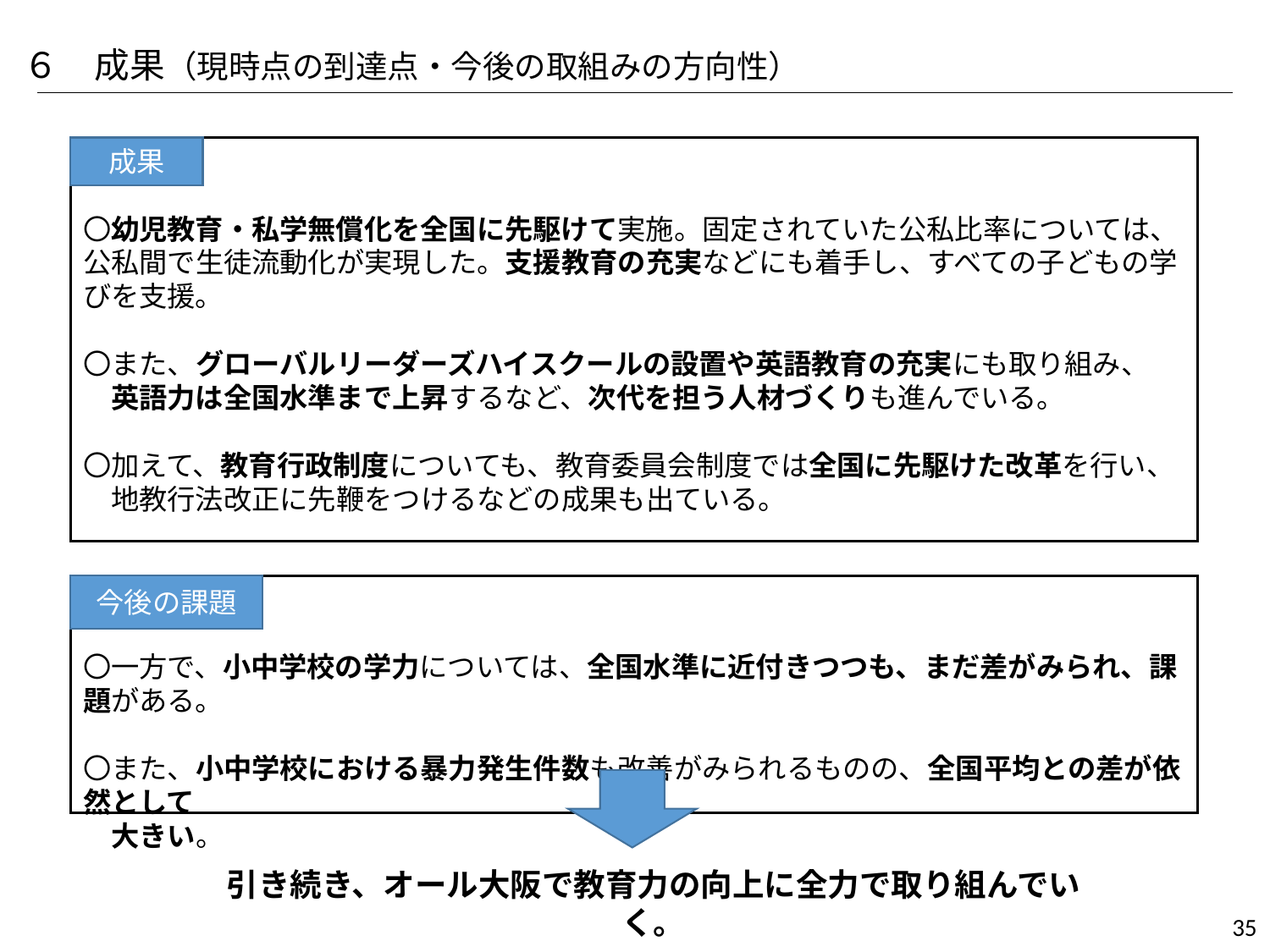

６　成果（現時点の到達点・今後の取組みの方向性）

〇幼児教育・私学無償化を全国に先駆けて実施。固定されていた公私比率については、公私間で生徒流動化が実現した。支援教育の充実などにも着手し、すべての子どもの学びを支援。

〇また、グローバルリーダーズハイスクールの設置や英語教育の充実にも取り組み、
　英語力は全国水準まで上昇するなど、次代を担う人材づくりも進んでいる。

〇加えて、教育行政制度についても、教育委員会制度では全国に先駆けた改革を行い、
　地教行法改正に先鞭をつけるなどの成果も出ている。
成果

〇一方で、小中学校の学力については、全国水準に近付きつつも、まだ差がみられ、課題がある。

〇また、小中学校における暴力発生件数も改善がみられるものの、全国平均との差が依然として
　大きい。
今後の課題

引き続き、オール大阪で教育力の向上に全力で取り組んでいく。
35